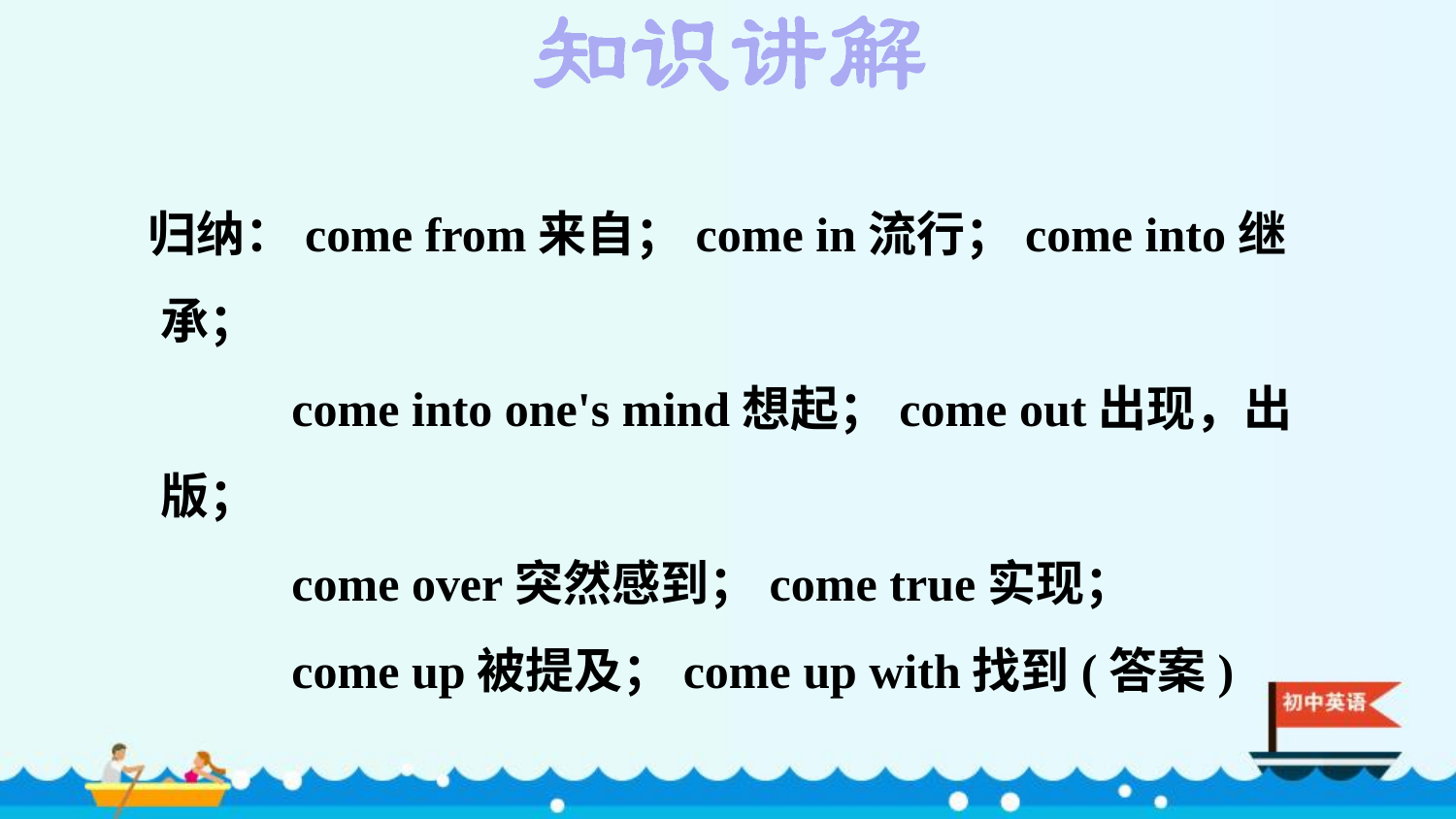

归纳：come from来自；come in流行；come into继承；
come into one's mind想起；come out出现，出版；
come over突然感到；come true实现；
come up被提及；come up with找到(答案)